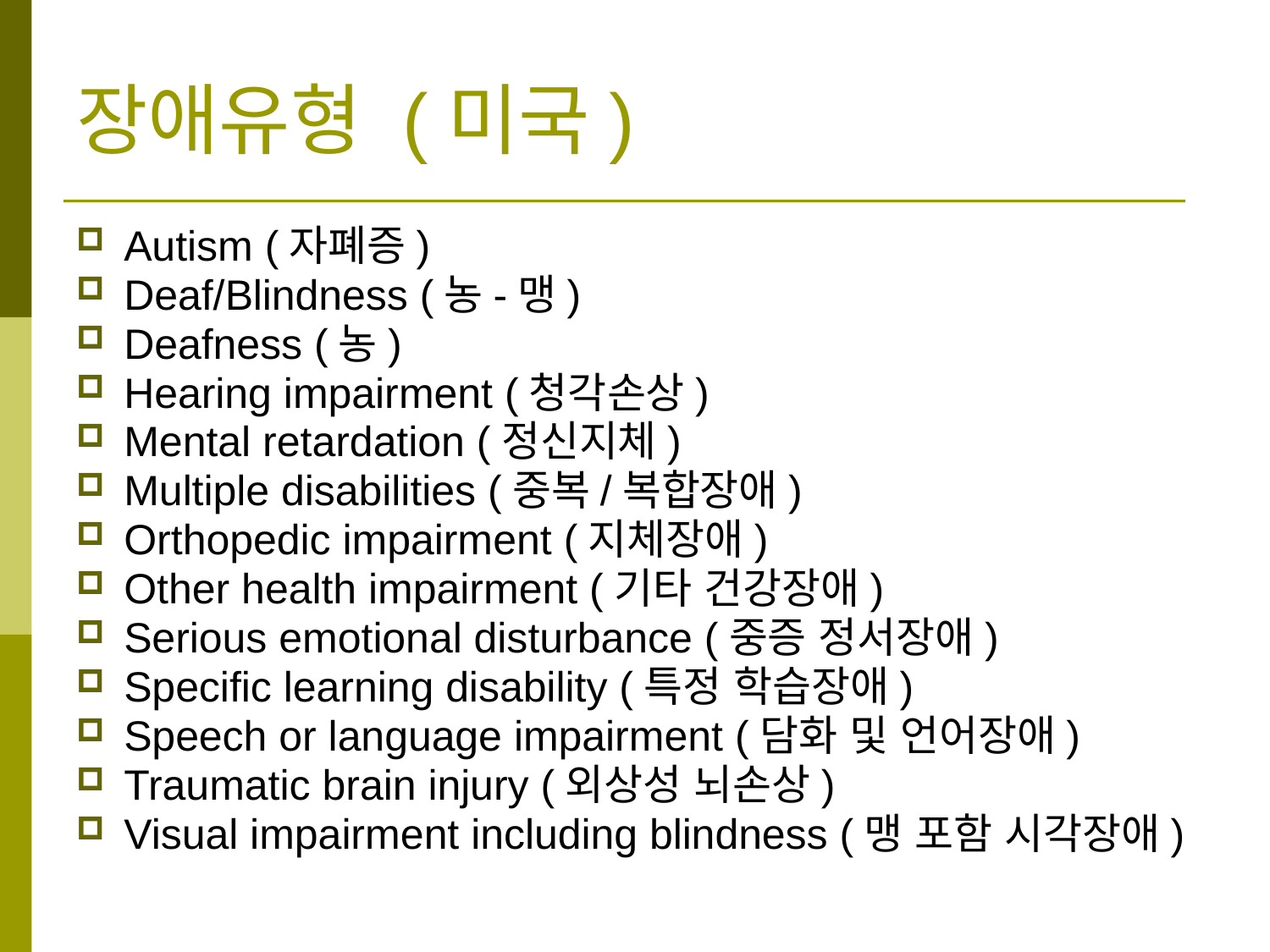

장애유형 (미국)
Autism (자폐증)
Deaf/Blindness (농-맹)
Deafness (농)
Hearing impairment (청각손상)
Mental retardation (정신지체)
Multiple disabilities (중복/복합장애)
Orthopedic impairment (지체장애)
Other health impairment (기타 건강장애)
Serious emotional disturbance (중증 정서장애)
Specific learning disability (특정 학습장애)
Speech or language impairment (담화 및 언어장애)
Traumatic brain injury (외상성 뇌손상)
Visual impairment including blindness (맹 포함 시각장애)